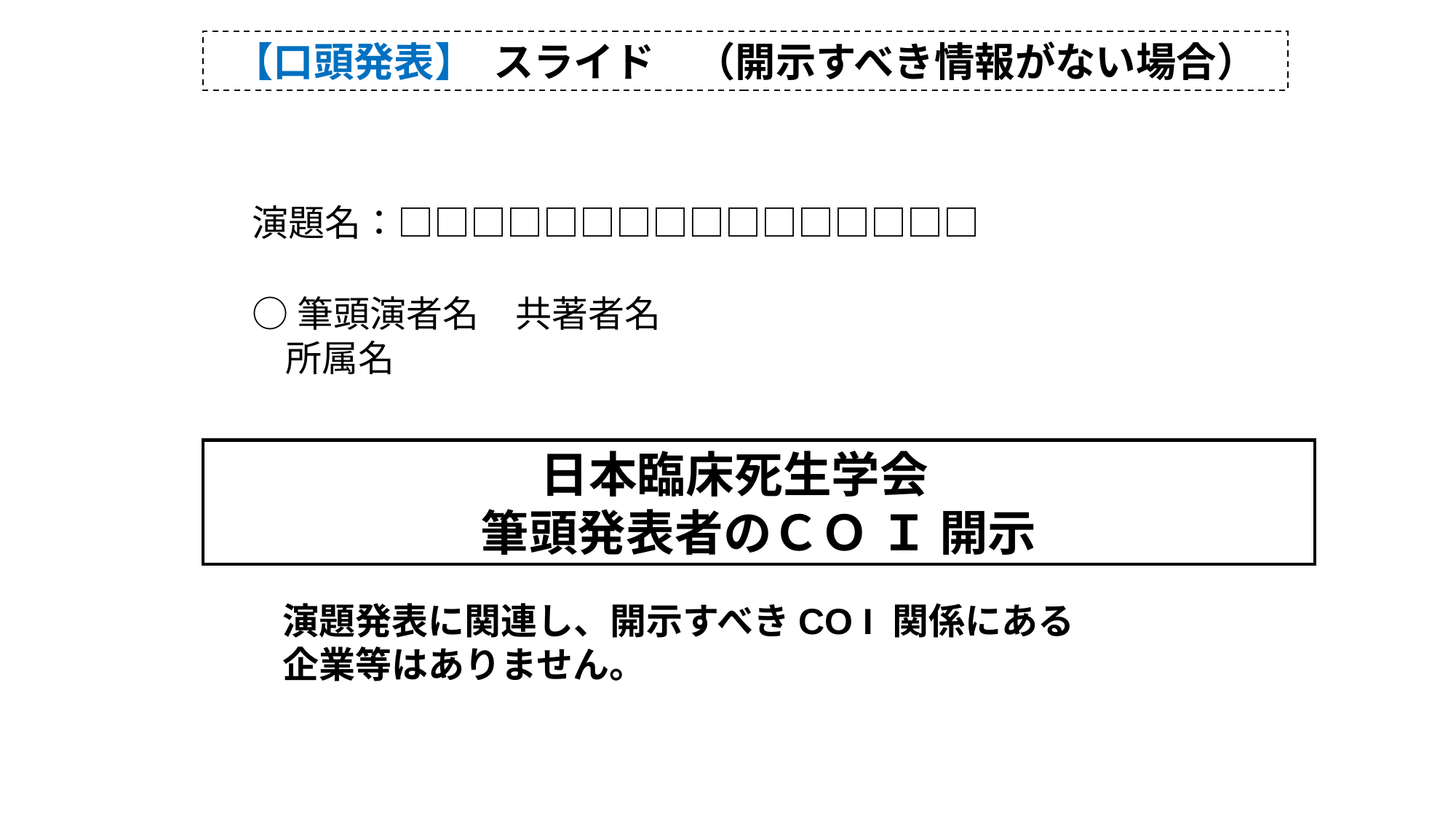

【口頭発表】  スライド　（開示すべき情報がない場合）

演題名：□□□□□□□□□□□□□□□□

○筆頭演者名　共著者名
   所属名

日本臨床死生学会
筆頭発表者のＣＯ Ｉ 開示

　演題発表に関連し、開示すべきCO I 関係にある
　企業等はありません。